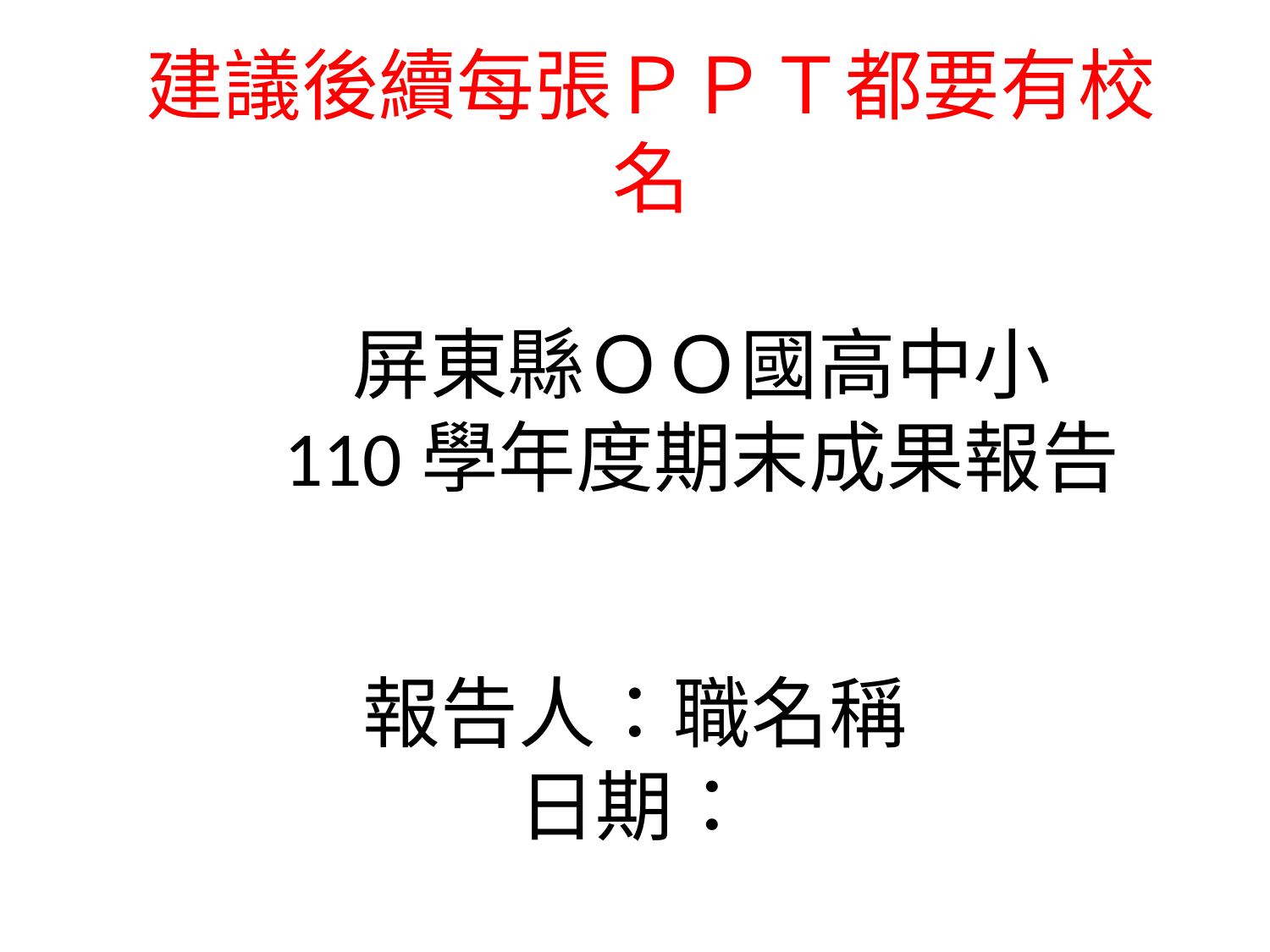

建議後續每張ＰＰＴ都要有校名
# 屏東縣ＯＯ國高中小 110學年度期末成果報告
報告人：職名稱
日期：